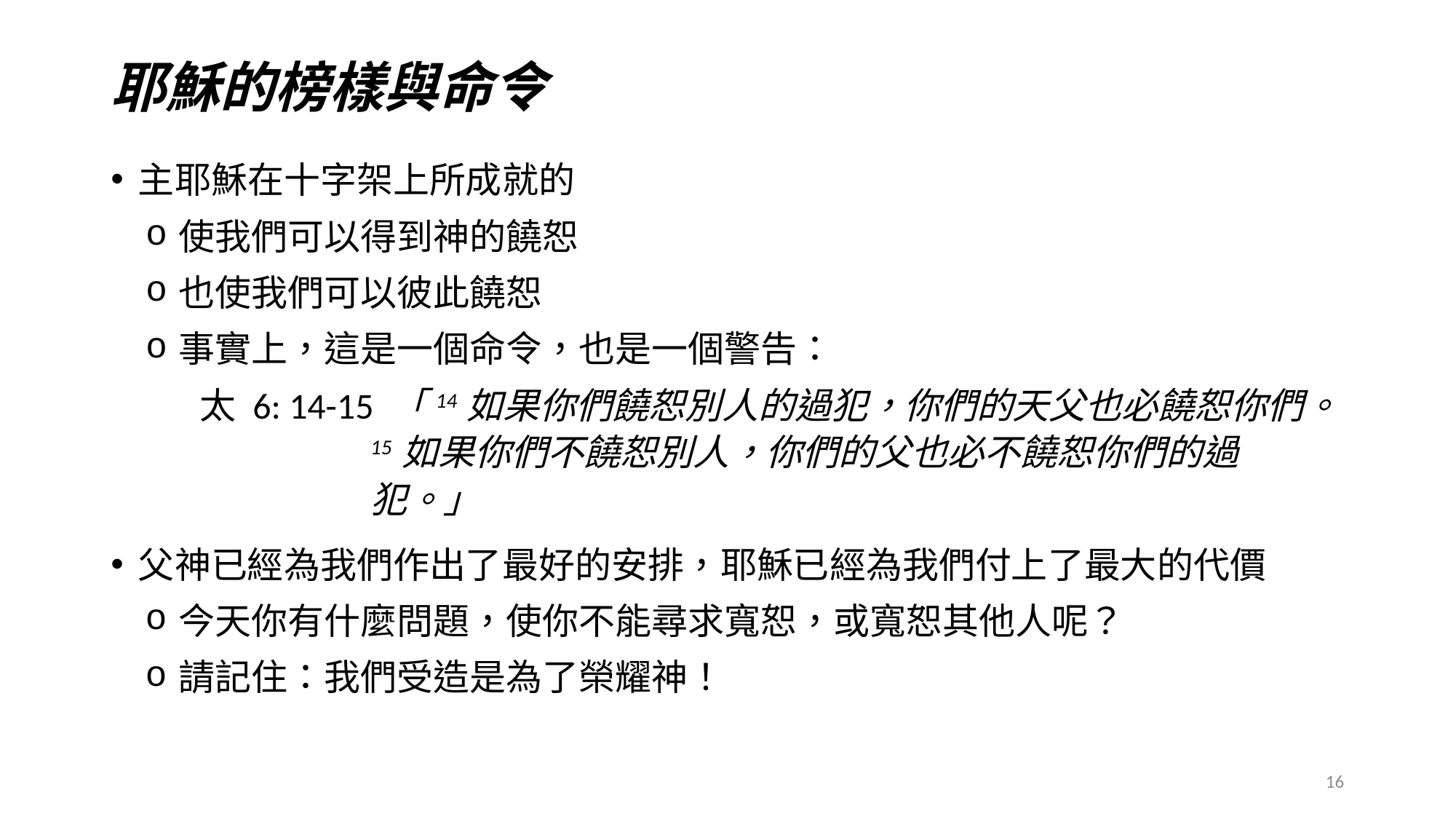

# 耶穌的榜樣與命令
主耶穌在十字架上所成就的
使我們可以得到神的饒恕
也使我們可以彼此饒恕
事實上，這是一個命令，也是一個警告：
太 6: 14-15 「14 如果你們饒恕別人的過犯，你們的天父也必饒恕你們。 15 如果你們不饒恕別人，你們的父也必不饒恕你們的過犯。」
父神已經為我們作出了最好的安排，耶穌已經為我們付上了最大的代價
今天你有什麼問題，使你不能尋求寬恕，或寬恕其他人呢？
請記住：我們受造是為了榮耀神！
16